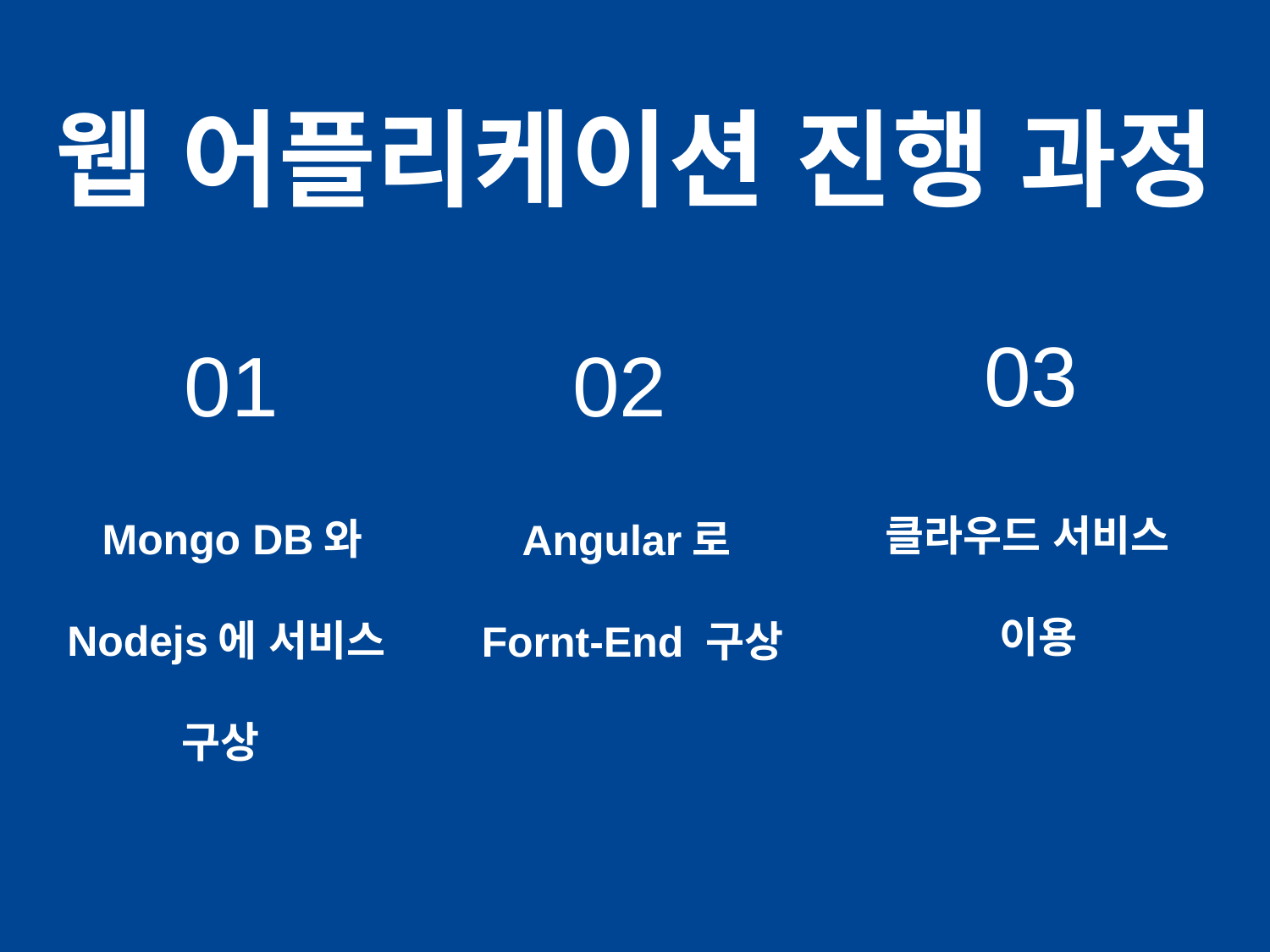

웹 어플리케이션 진행 과정
03
클라우드 서비스
 이용
02

Angular로
Fornt-End 구상
01
Mongo DB와
Nodejs에 서비스
구상